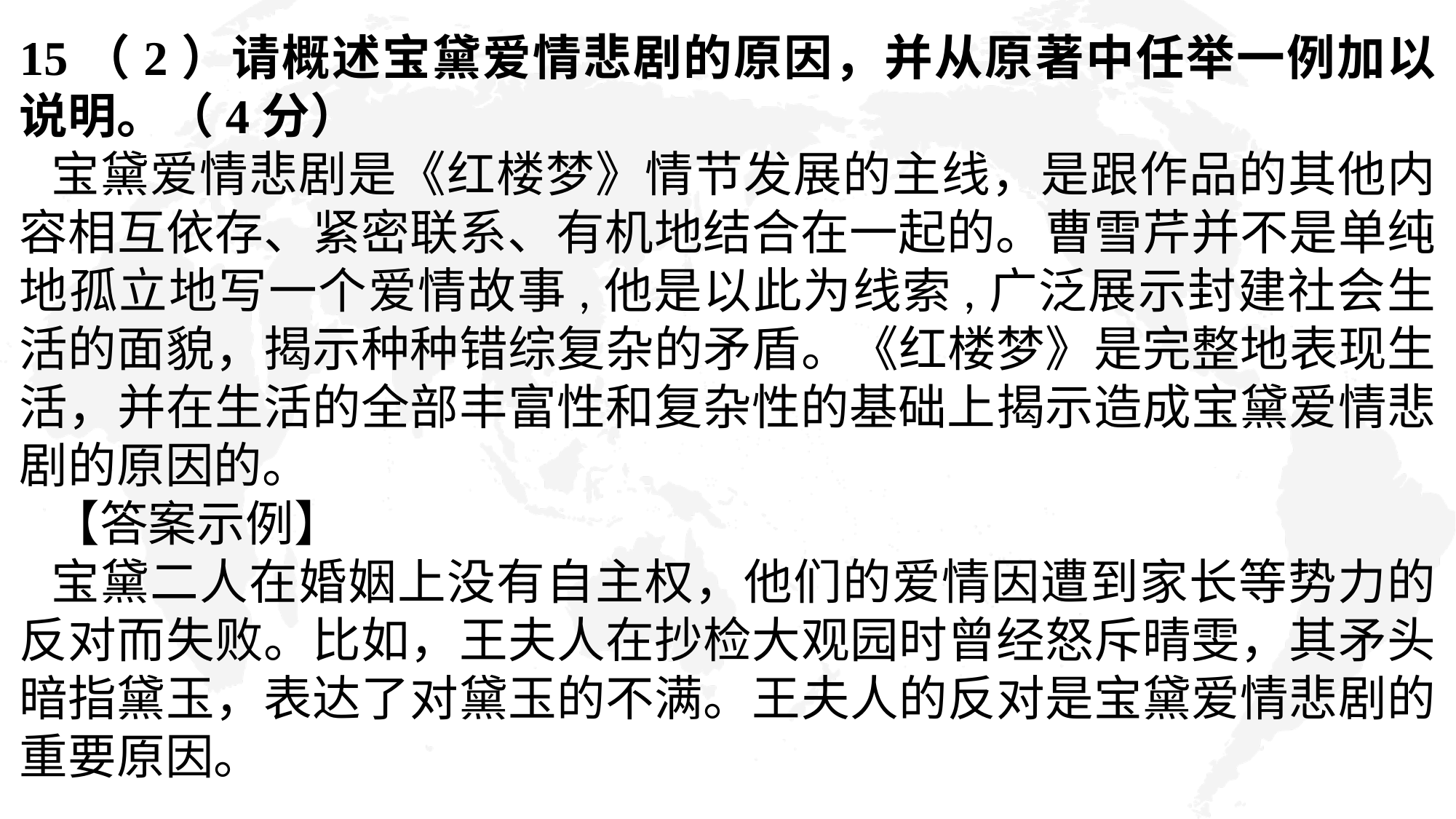

15（2）请概述宝黛爱情悲剧的原因，并从原著中任举一例加以说明。（4分）
宝黛爱情悲剧是《红楼梦》情节发展的主线，是跟作品的其他内容相互依存、紧密联系、有机地结合在一起的。曹雪芹并不是单纯地孤立地写一个爱情故事,他是以此为线索,广泛展示封建社会生活的面貌，揭示种种错综复杂的矛盾。《红楼梦》是完整地表现生活，并在生活的全部丰富性和复杂性的基础上揭示造成宝黛爱情悲剧的原因的。
【答案示例】
宝黛二人在婚姻上没有自主权，他们的爱情因遭到家长等势力的反对而失败。比如，王夫人在抄检大观园时曾经怒斥晴雯，其矛头暗指黛玉，表达了对黛玉的不满。王夫人的反对是宝黛爱情悲剧的重要原因。